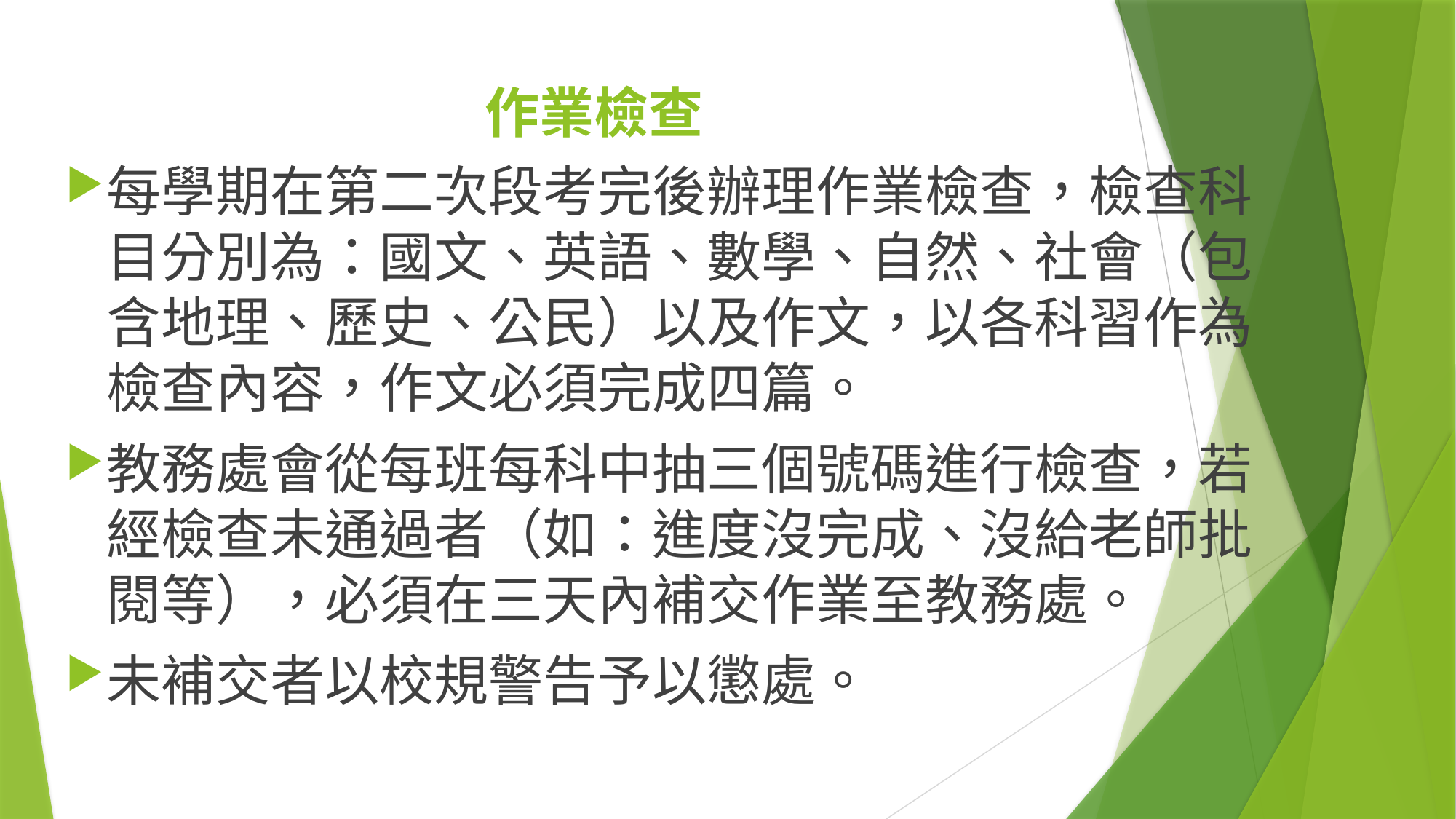

# 作業檢查
每學期在第二次段考完後辦理作業檢查，檢查科目分別為：國文、英語、數學、自然、社會（包含地理、歷史、公民）以及作文，以各科習作為檢查內容，作文必須完成四篇。
教務處會從每班每科中抽三個號碼進行檢查，若經檢查未通過者（如：進度沒完成、沒給老師批閱等），必須在三天內補交作業至教務處。
未補交者以校規警告予以懲處。